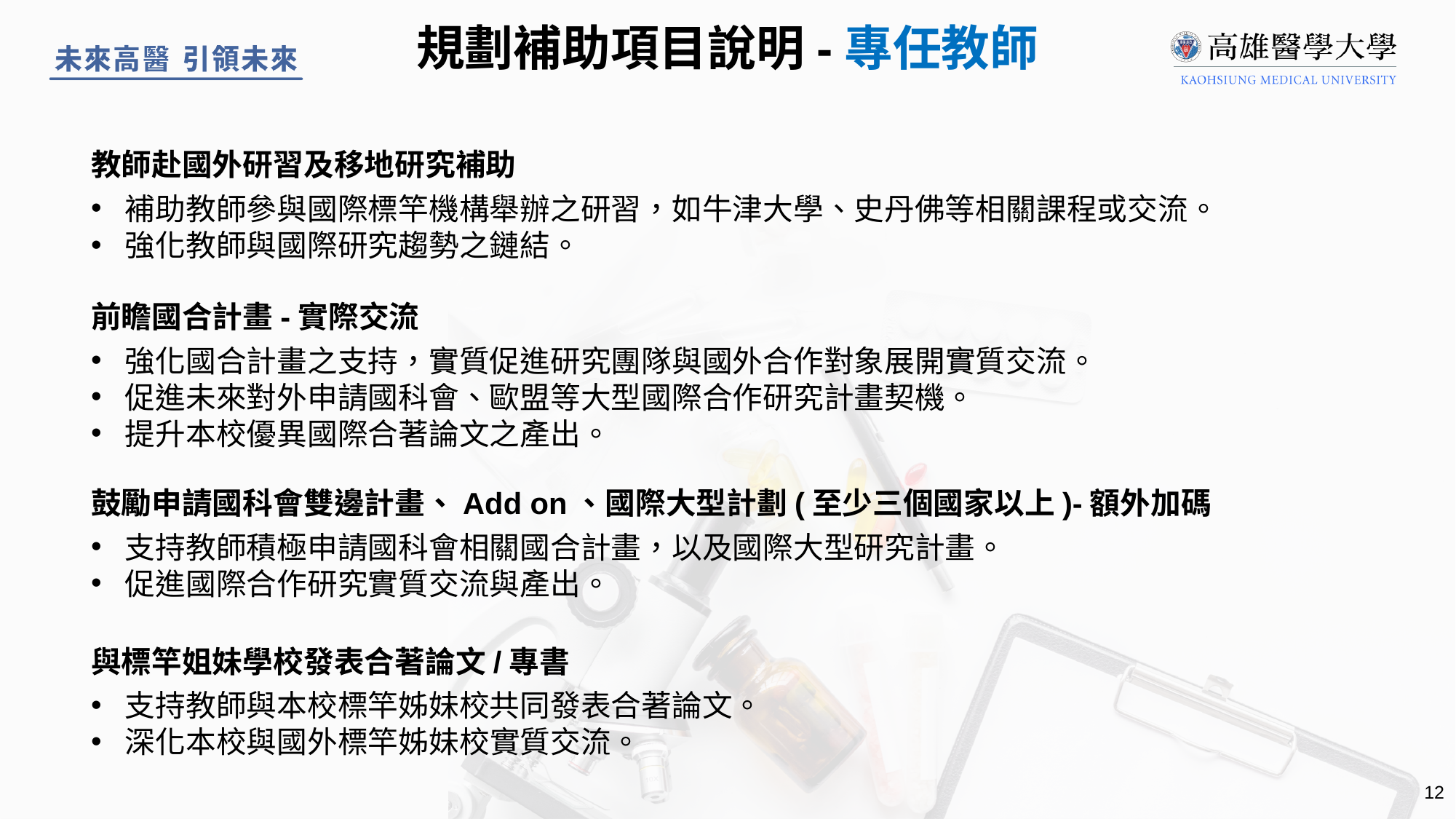

規劃補助項目說明-專任教師
教師赴國外研習及移地研究補助
補助教師參與國際標竿機構舉辦之研習，如牛津大學、史丹佛等相關課程或交流。
強化教師與國際研究趨勢之鏈結。
前瞻國合計畫-實際交流
強化國合計畫之支持，實質促進研究團隊與國外合作對象展開實質交流。
促進未來對外申請國科會、歐盟等大型國際合作研究計畫契機。
提升本校優異國際合著論文之產出。
鼓勵申請國科會雙邊計畫、Add on、國際大型計劃(至少三個國家以上)-額外加碼
支持教師積極申請國科會相關國合計畫，以及國際大型研究計畫。
促進國際合作研究實質交流與產出。
與標竿姐妹學校發表合著論文/專書
支持教師與本校標竿姊妹校共同發表合著論文。
深化本校與國外標竿姊妹校實質交流。
12